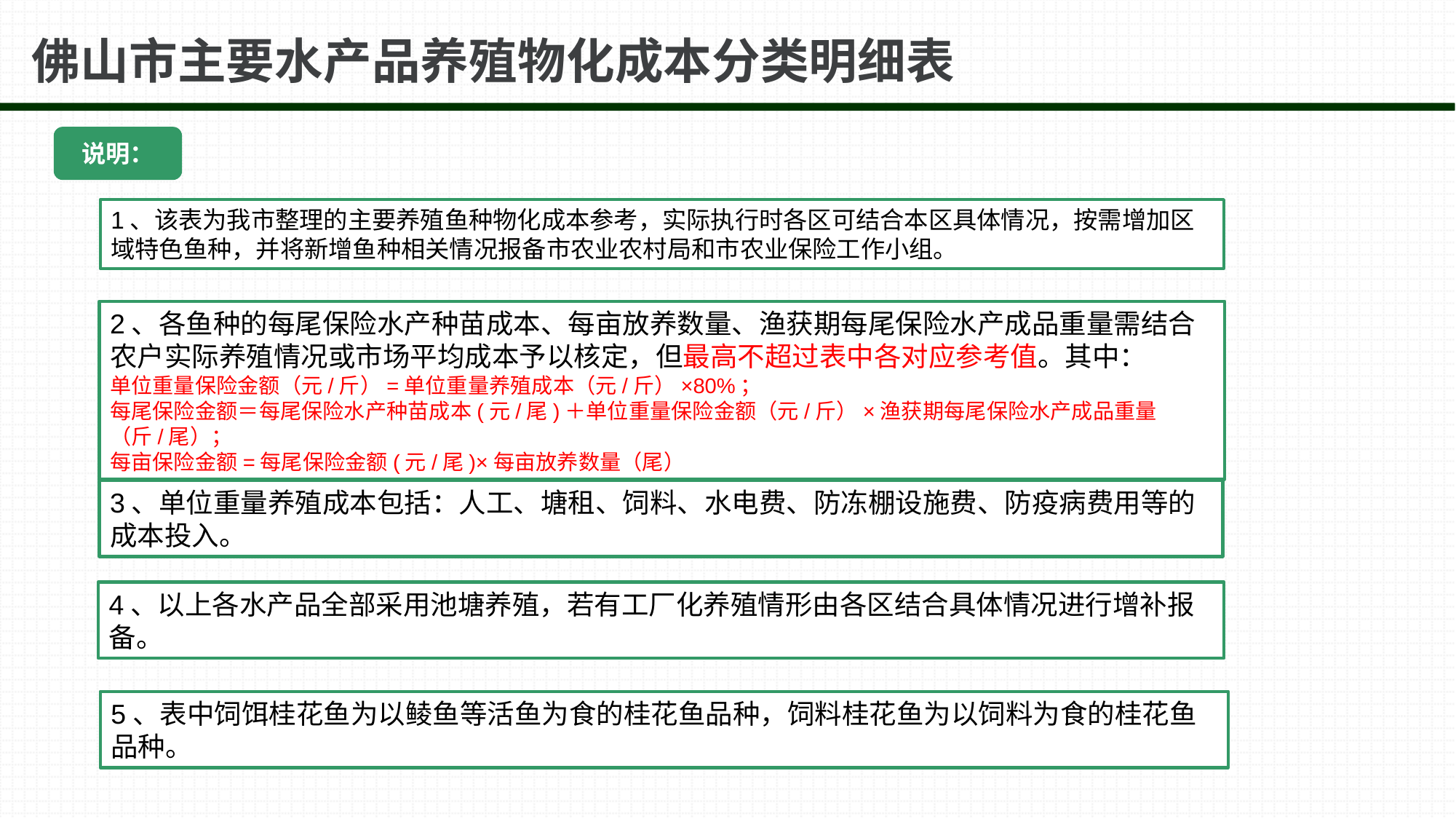

# 佛山市主要水产品养殖物化成本分类明细表

说明：
1、该表为我市整理的主要养殖鱼种物化成本参考，实际执行时各区可结合本区具体情况，按需增加区域特色鱼种，并将新增鱼种相关情况报备市农业农村局和市农业保险工作小组。
2、各鱼种的每尾保险水产种苗成本、每亩放养数量、渔获期每尾保险水产成品重量需结合农户实际养殖情况或市场平均成本予以核定，但最高不超过表中各对应参考值。其中：
单位重量保险金额（元/斤）=单位重量养殖成本（元/斤）×80%；每尾保险金额＝每尾保险水产种苗成本(元/尾)＋单位重量保险金额（元/斤）×渔获期每尾保险水产成品重量（斤/尾）；每亩保险金额=每尾保险金额(元/尾)×每亩放养数量（尾）
3、单位重量养殖成本包括：人工、塘租、饲料、水电费、防冻棚设施费、防疫病费用等的成本投入。
4、以上各水产品全部采用池塘养殖，若有工厂化养殖情形由各区结合具体情况进行增补报备。
5、表中饲饵桂花鱼为以鲮鱼等活鱼为食的桂花鱼品种，饲料桂花鱼为以饲料为食的桂花鱼品种。